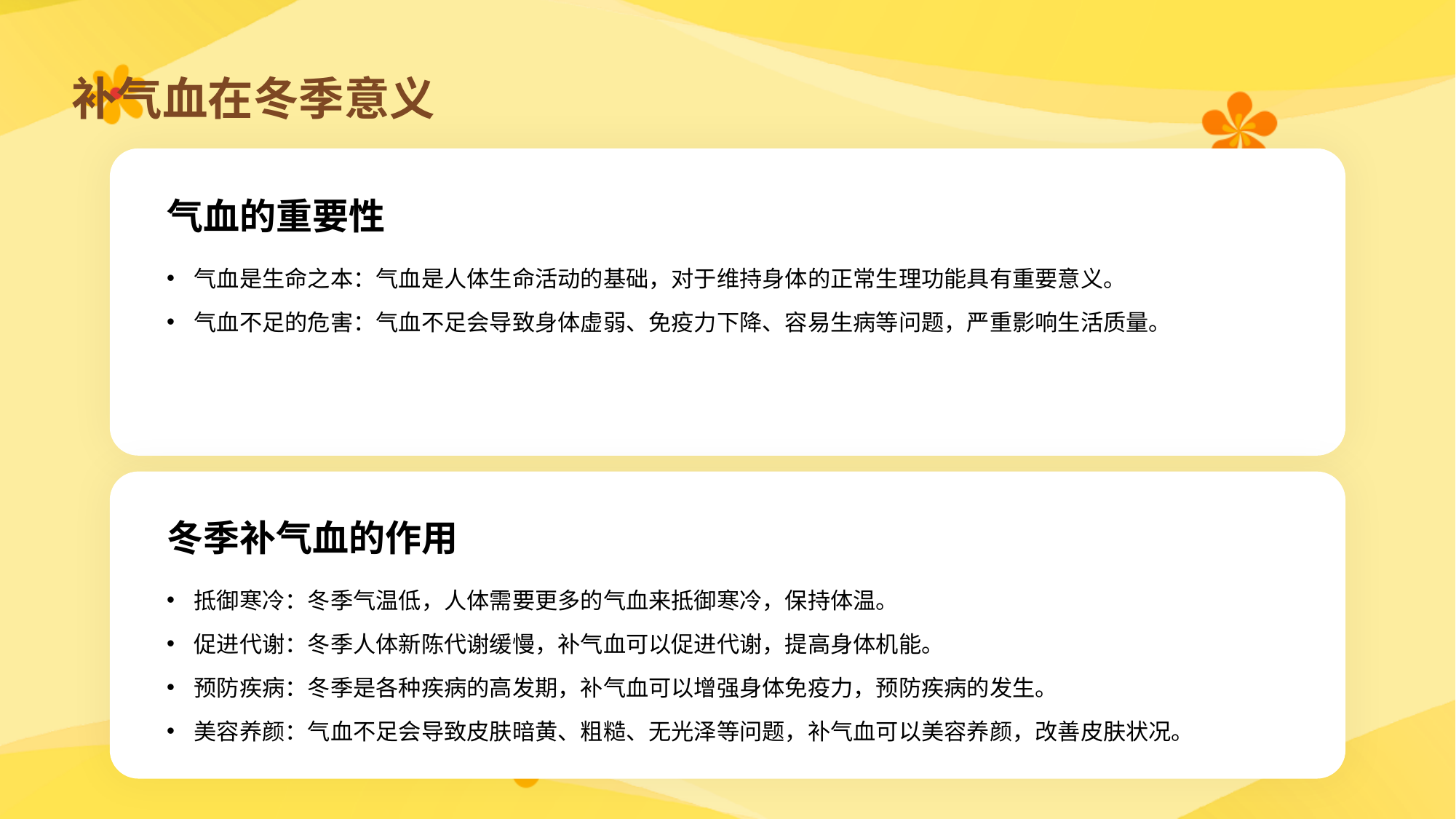

补气血在冬季意义

气血的重要性
气血是生命之本：气血是人体生命活动的基础，对于维持身体的正常生理功能具有重要意义。
气血不足的危害：气血不足会导致身体虚弱、免疫力下降、容易生病等问题，严重影响生活质量。

冬季补气血的作用
抵御寒冷：冬季气温低，人体需要更多的气血来抵御寒冷，保持体温。
促进代谢：冬季人体新陈代谢缓慢，补气血可以促进代谢，提高身体机能。
预防疾病：冬季是各种疾病的高发期，补气血可以增强身体免疫力，预防疾病的发生。
美容养颜：气血不足会导致皮肤暗黄、粗糙、无光泽等问题，补气血可以美容养颜，改善皮肤状况。